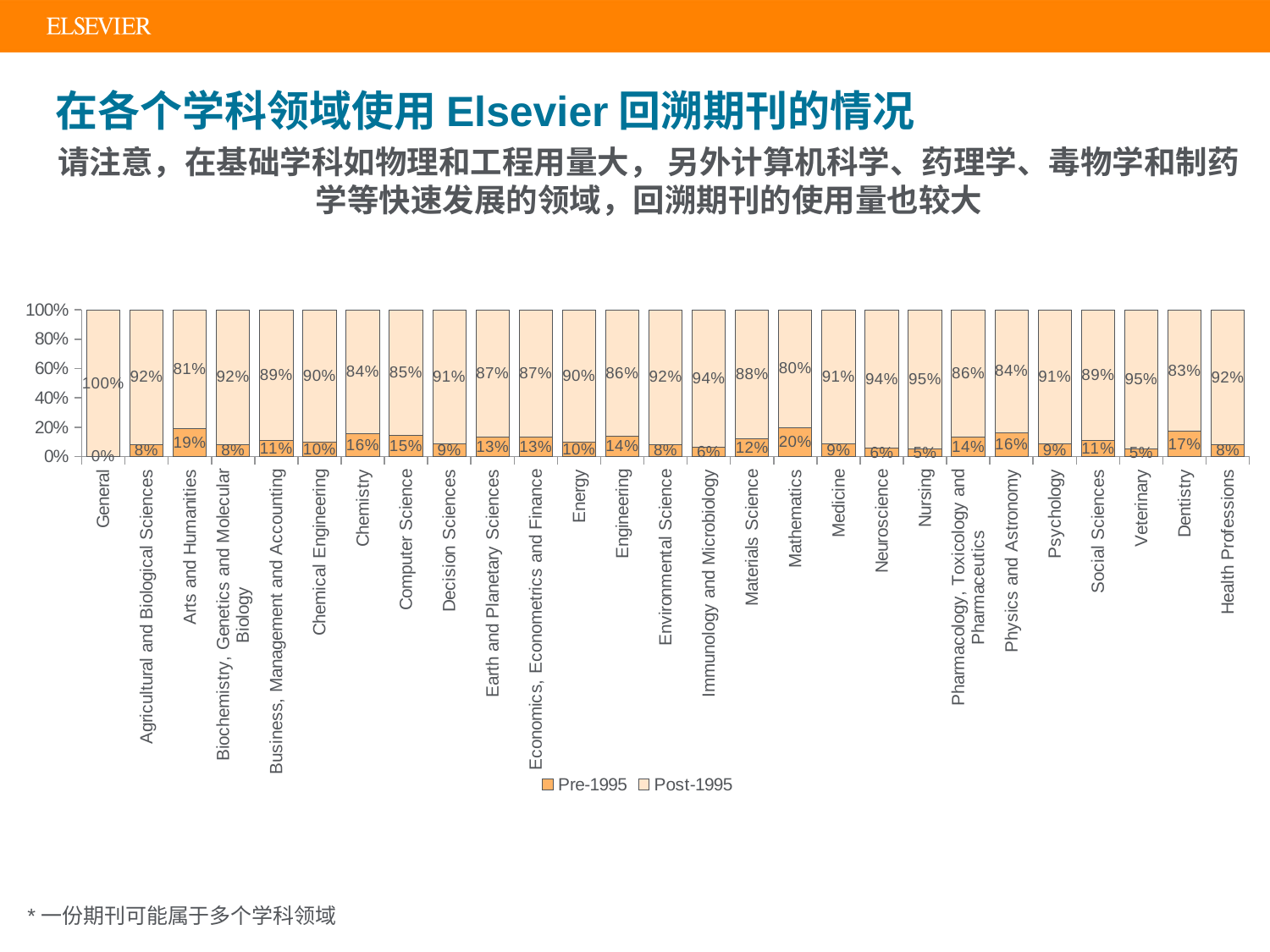

15
# 在各个学科领域使用Elsevier回溯期刊的情况
请注意，在基础学科如物理和工程用量大， 另外计算机科学、药理学、毒物学和制药学等快速发展的领域，回溯期刊的使用量也较大

### Chart

| Category | Pre-1995 | Post-1995 |
|---|---|---|
| General | 0.0 | 1.0 |
| Agricultural and Biological Sciences | 0.0826325074921573 | 0.917367492507843 |
| Arts and Humanities | 0.190006477163969 | 0.809993522836031 |
| Biochemistry, Genetics and Molecular Biology | 0.0837246341303697 | 0.91627536586963 |
| Business, Management and Accounting | 0.108561023963173 | 0.891438976036827 |
| Chemical Engineering | 0.0958888870486865 | 0.904111112951314 |
| Chemistry | 0.157176861378249 | 0.842823138621751 |
| Computer Science | 0.147308906848929 | 0.852691093151071 |
| Decision Sciences | 0.0893971008227098 | 0.91060289917729 |
| Earth and Planetary Sciences | 0.132762337436696 | 0.867237662563304 |
| Economics, Econometrics and Finance | 0.133448104384439 | 0.866551895615561 |
| Energy | 0.0993750219461431 | 0.900624978053857 |
| Engineering | 0.136453476291674 | 0.863546523708326 |
| Environmental Science | 0.0832218942801315 | 0.916778105719869 |
| Immunology and Microbiology | 0.0613279345544955 | 0.938672065445505 |
| Materials Science | 0.121922687505477 | 0.878077312494524 |
| Mathematics | 0.199371481537882 | 0.800628518462118 |
| Medicine | 0.0888208457148485 | 0.911179154285152 |
| Neuroscience | 0.0559525547505865 | 0.944047445249414 |
| Nursing | 0.0518259929929783 | 0.948174007007022 |
| Pharmacology, Toxicology and Pharmaceutics | 0.135708216805516 | 0.864291783194484 |
| Physics and Astronomy | 0.163238284203495 | 0.836761715796505 |
| Psychology | 0.0858228660516428 | 0.914177133948357 |
| Social Sciences | 0.111397528401988 | 0.888602471598012 |
| Veterinary | 0.0541997640103641 | 0.945800235989636 |
| Dentistry | 0.172106105250965 | 0.827893894749035 |
| Health Professions | 0.0790581448001744 | 0.920941855199826 |
*一份期刊可能属于多个学科领域